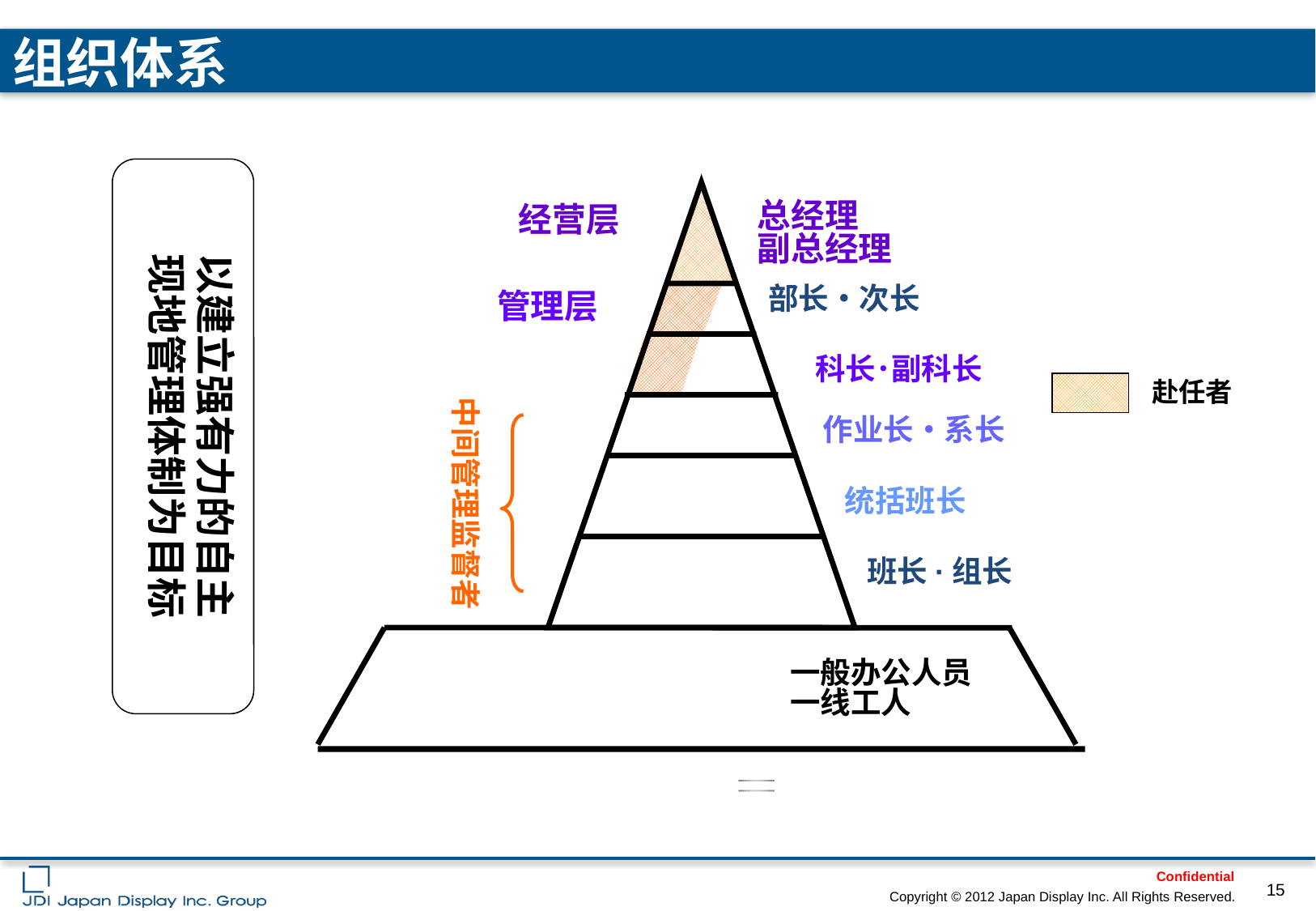

组织体系

总经理
副总经理
以建立强有力的自主
现地管理体制为目标

经营层
部长・次长
管理层

 科长･副科长
赴任者

中间管理监督者

作业长・系长

统括班长

班长·组长

一般办公人员
一线工人